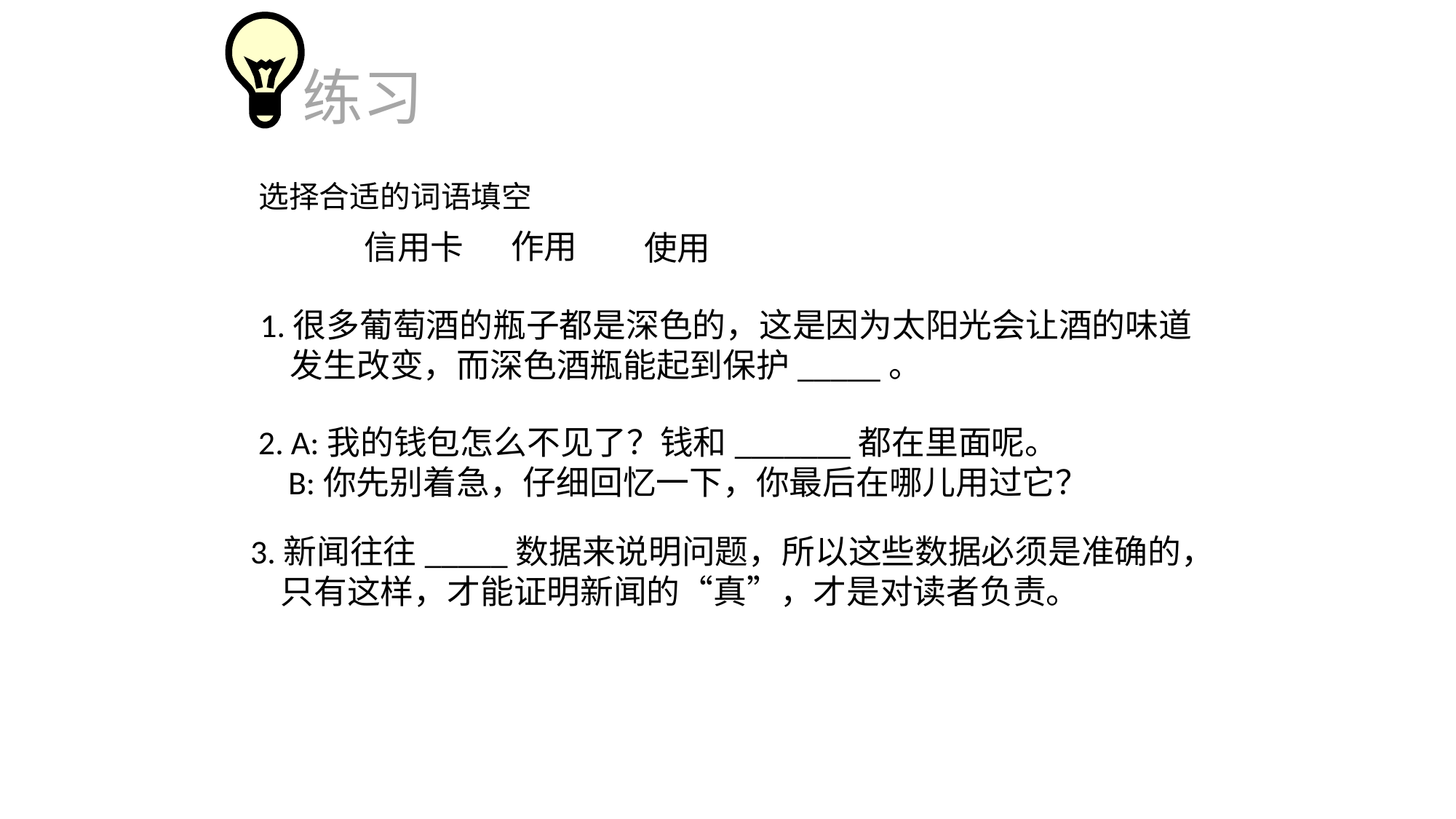

练习
选择合适的词语填空
作用
信用卡
使用
1.很多葡萄酒的瓶子都是深色的，这是因为太阳光会让酒的味道
   发生改变，而深色酒瓶能起到保护_____。
2. A:我的钱包怎么不见了？钱和_______都在里面呢。
    B:你先别着急，仔细回忆一下，你最后在哪儿用过它？
3.新闻往往_____数据来说明问题，所以这些数据必须是准确的，
   只有这样，才能证明新闻的“真”，才是对读者负责。